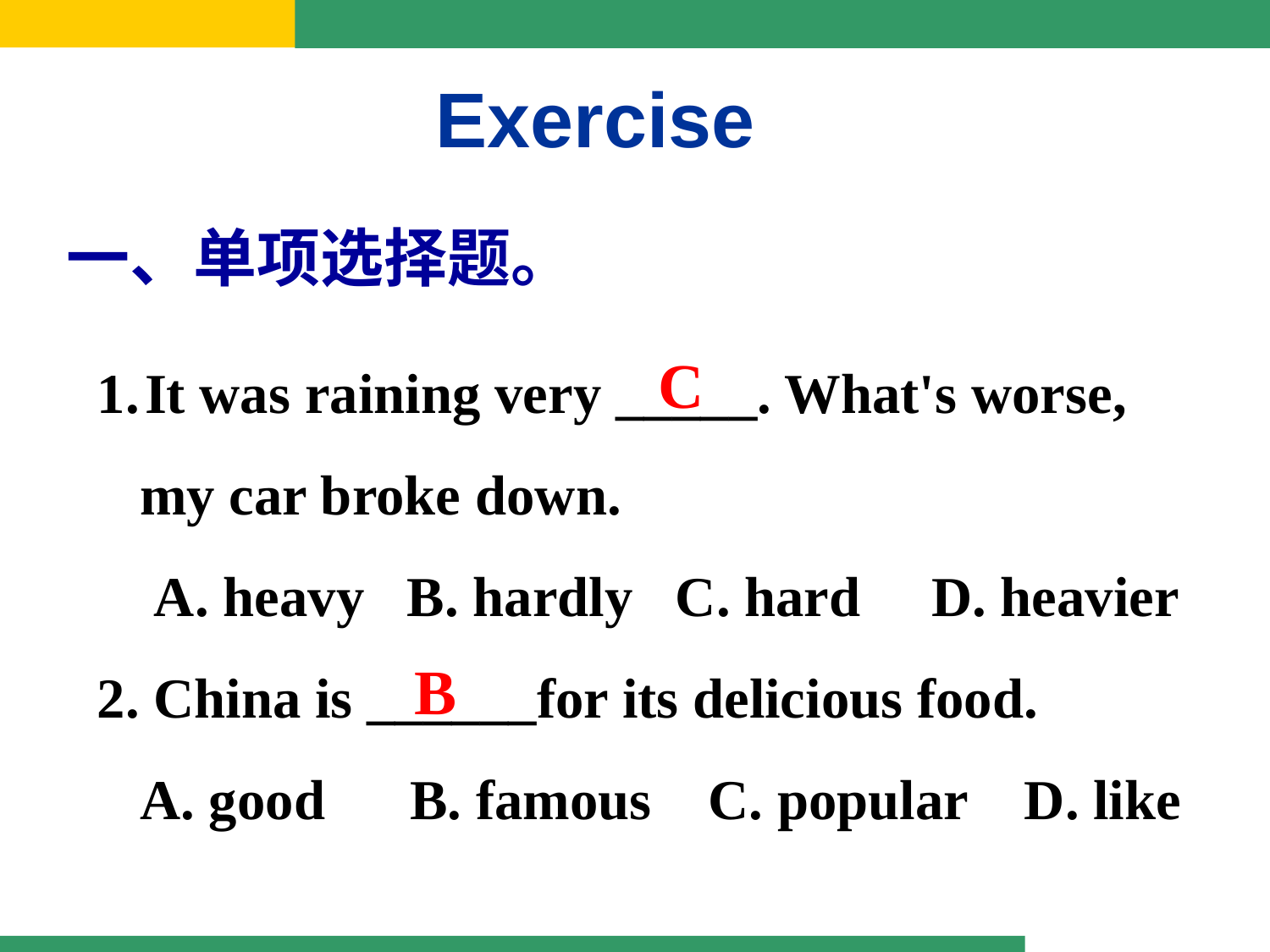

Exercise
一、单项选择题。
It was raining very _____. What's worse,
   my car broke down.
    A. heavy   B. hardly   C. hard     D. heavier
2. China is ______for its delicious food.
   A. good      B. famous    C. popular    D. like
C
B